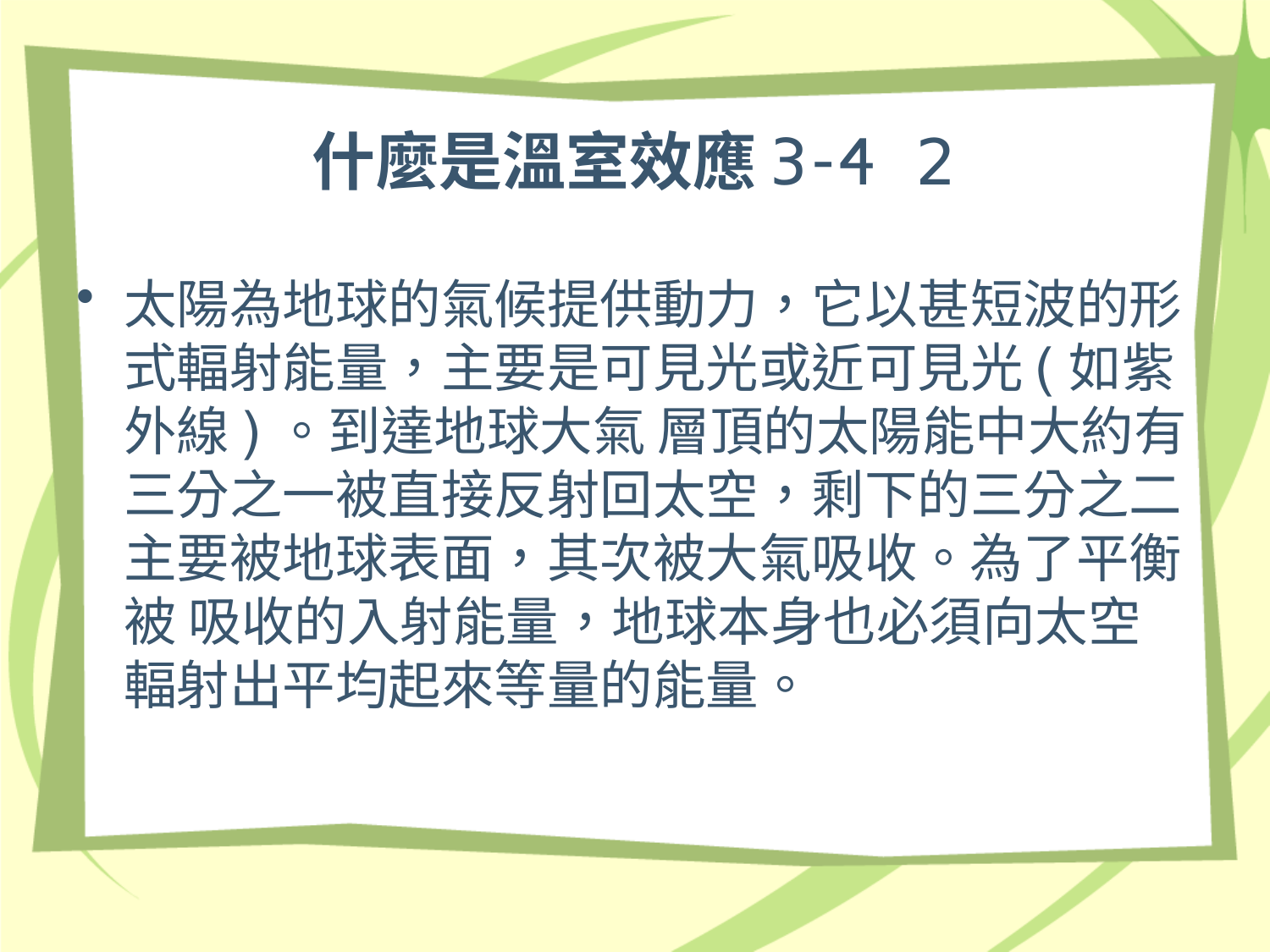

# 什麼是溫室效應3-4  2
太陽為地球的氣候提供動力，它以甚短波的形式輻射能量，主要是可見光或近可見光(如紫外線)。到達地球大氣 層頂的太陽能中大約有三分之一被直接反射回太空，剩下的三分之二主要被地球表面，其次被大氣吸收。為了平衡被 吸收的入射能量，地球本身也必須向太空輻射出平均起來等量的能量。